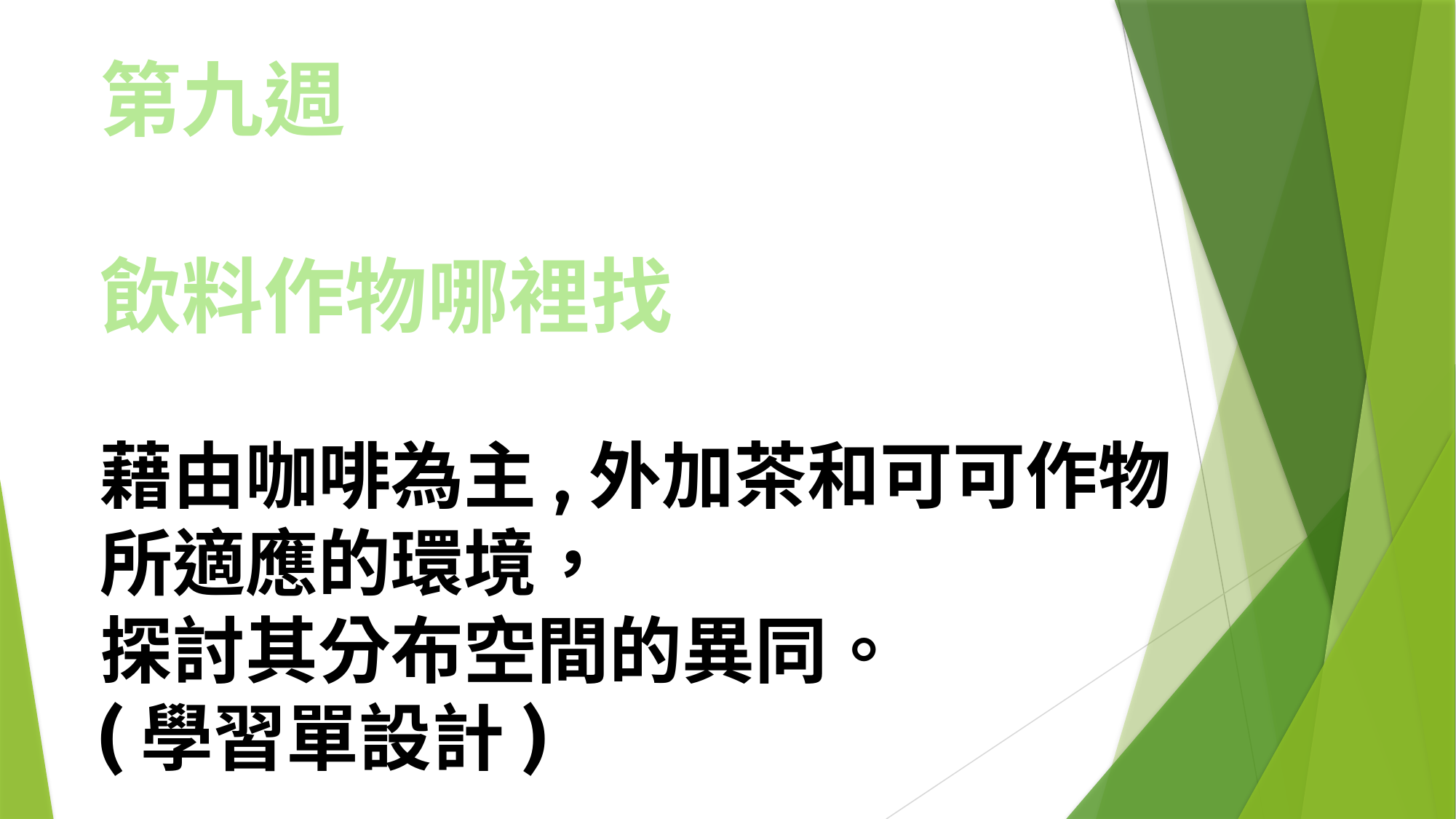

第九週

飲料作物哪裡找

藉由咖啡為主,外加茶和可可作物
所適應的環境，
探討其分布空間的異同。
(學習單設計)